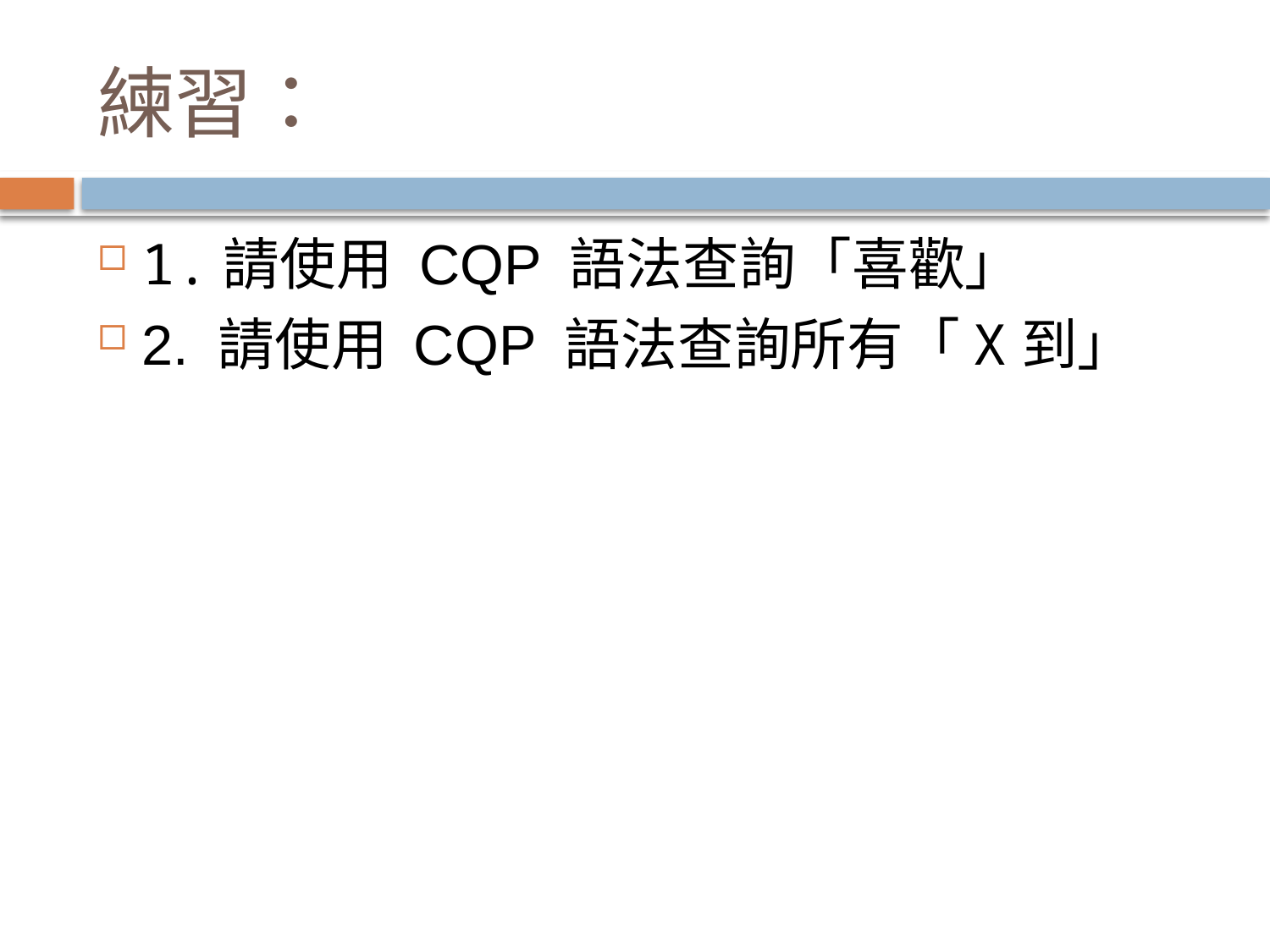

# 練習：
1.請使用 CQP 語法查詢「喜歡」
2. 請使用 CQP 語法查詢所有「X到」